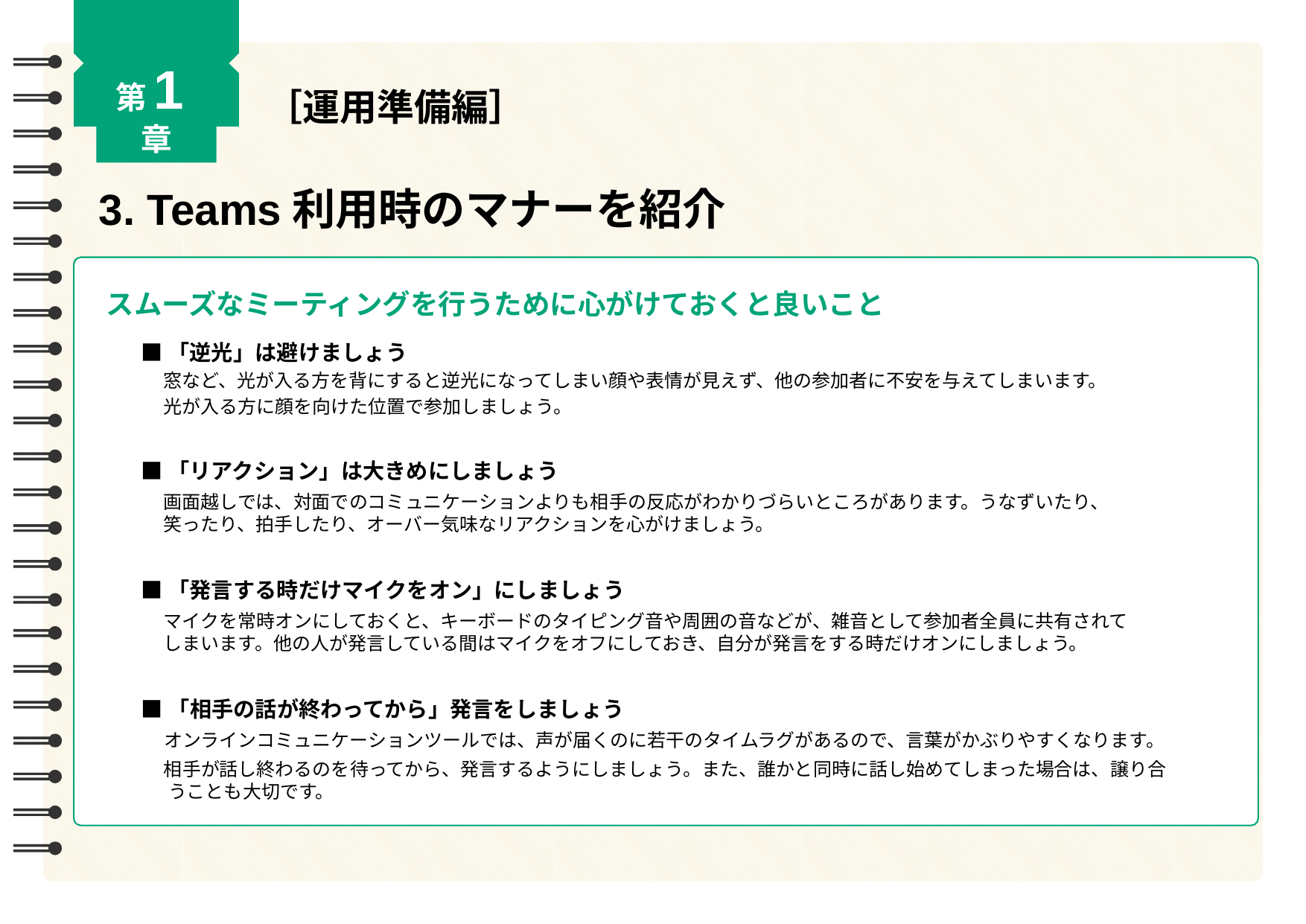

第1章

［運用準備編］
3. Teams利用時のマナーを紹介

スムーズなミーティングを行うために心がけておくと良いこと
■「逆光」は避けましょう
　 窓など、光が⼊る⽅を背にすると逆光になってしまい顔や表情が⾒えず、他の参加者に不安を与えてしまいます。
　 光が⼊る⽅に顔を向けた位置で参加しましょう。
■「リアクション」は大きめにしましょう
　 画⾯越しでは、対⾯でのコミュニケーションよりも相⼿の反応がわかりづらいところがあります。うなずいたり、
　 笑ったり、拍⼿したり、オーバー気味なリアクションを⼼がけましょう。
■「発言する時だけマイクをオン」にしましょう
　 マイクを常時オンにしておくと、キーボードのタイピング⾳や周囲の⾳などが、雑⾳として参加者全員に共有されて
　 しまいます。他の人が発⾔している間はマイクをオフにしておき、⾃分が発⾔をする時だけオンにしましょう。
■「相手の話が終わってから」発言をしましょう
　 オンラインコミュニケーションツールでは、声が届くのに若⼲のタイムラグがあるので、⾔葉がかぶりやすくなります。
　 相⼿が話し終わるのを待ってから、発⾔するようにしましょう。また、誰かと同時に話し始めてしまった場合は、譲り合
 　うことも⼤切です。